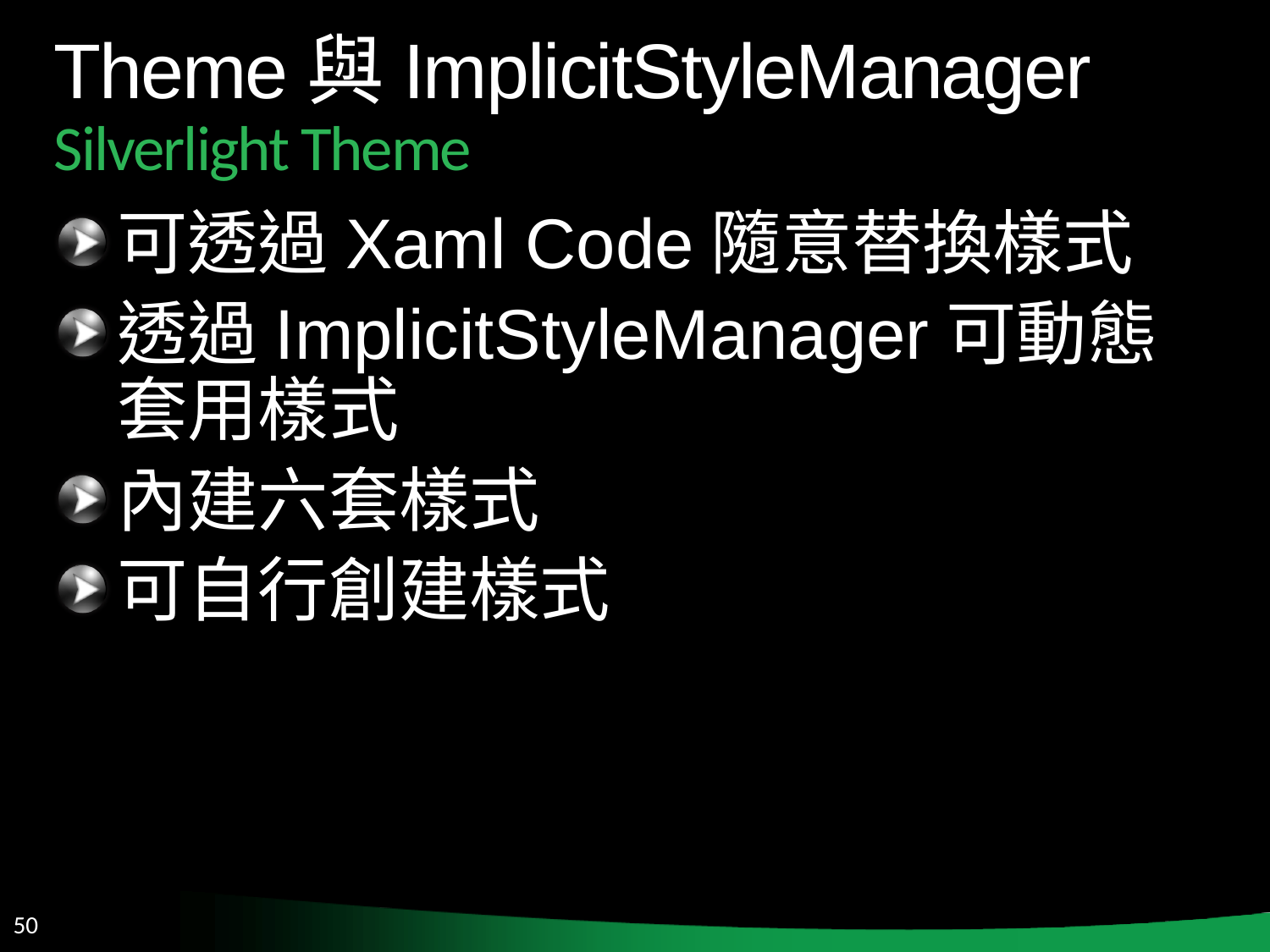

# Theme與ImplicitStyleManager Silverlight Theme
可透過Xaml Code隨意替換樣式
透過ImplicitStyleManager可動態套用樣式
內建六套樣式
可自行創建樣式